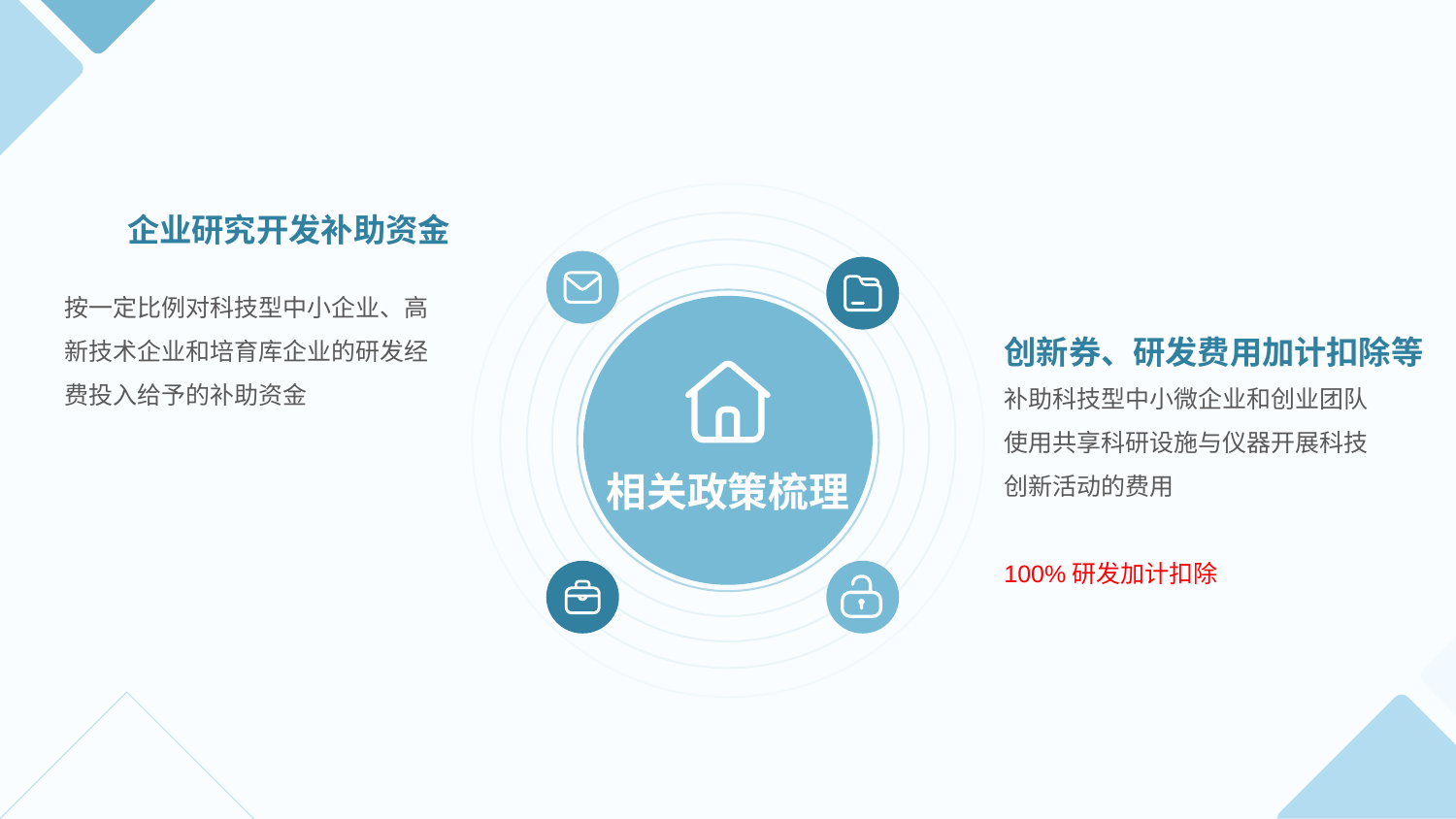

企业研究开发补助资金

按一定比例对科技型中小企业、高新技术企业和培育库企业的研发经费投入给予的补助资金

创新券、研发费用加计扣除等

补助科技型中小微企业和创业团队使用共享科研设施与仪器开展科技创新活动的费用

100%研发加计扣除
相关政策梳理